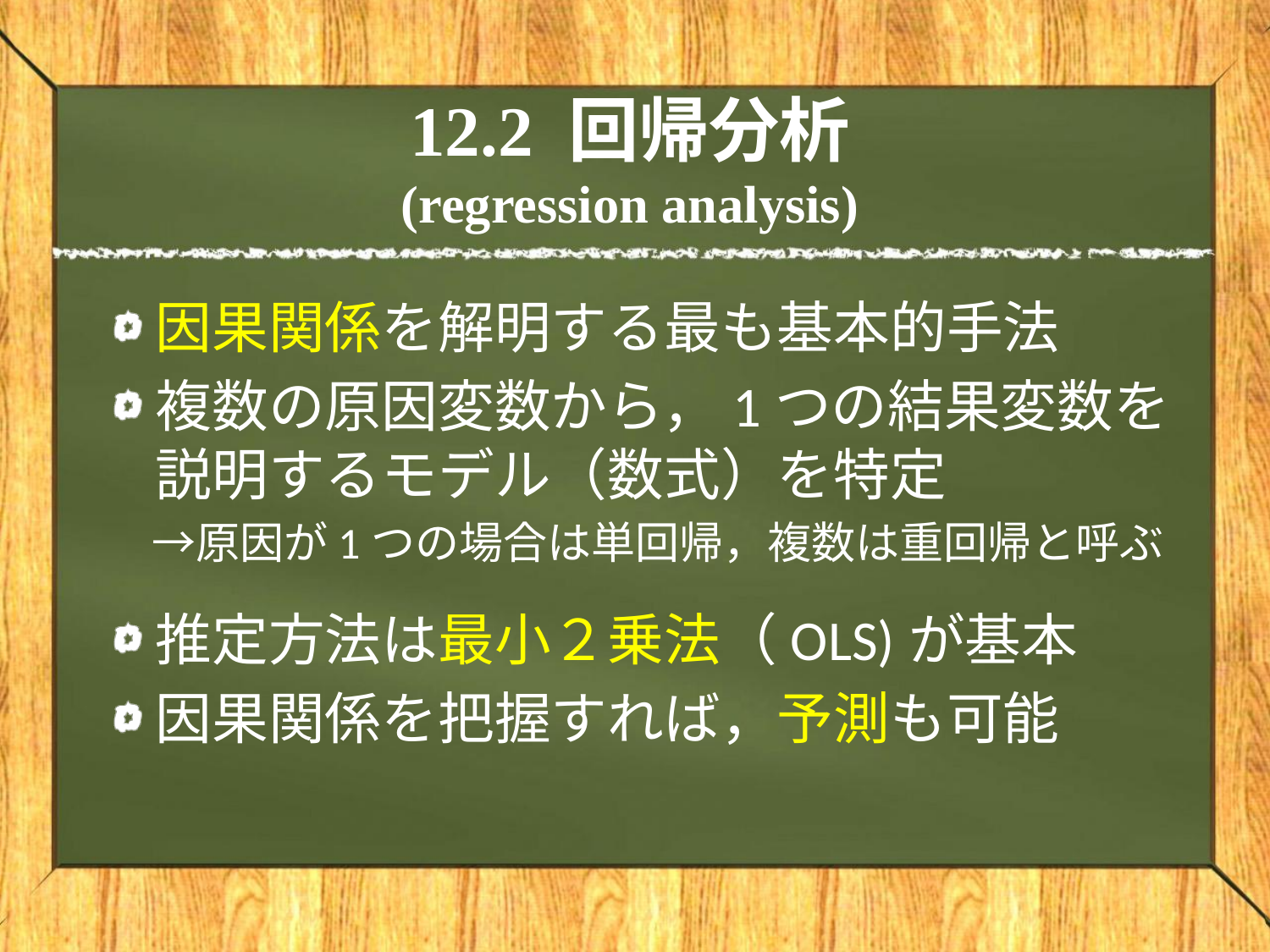

# 12.2 回帰分析 (regression analysis)
因果関係を解明する最も基本的手法
複数の原因変数から，1つの結果変数を説明するモデル（数式）を特定
　→原因が1つの場合は単回帰，複数は重回帰と呼ぶ

推定方法は最小２乗法（OLS)が基本
因果関係を把握すれば，予測も可能